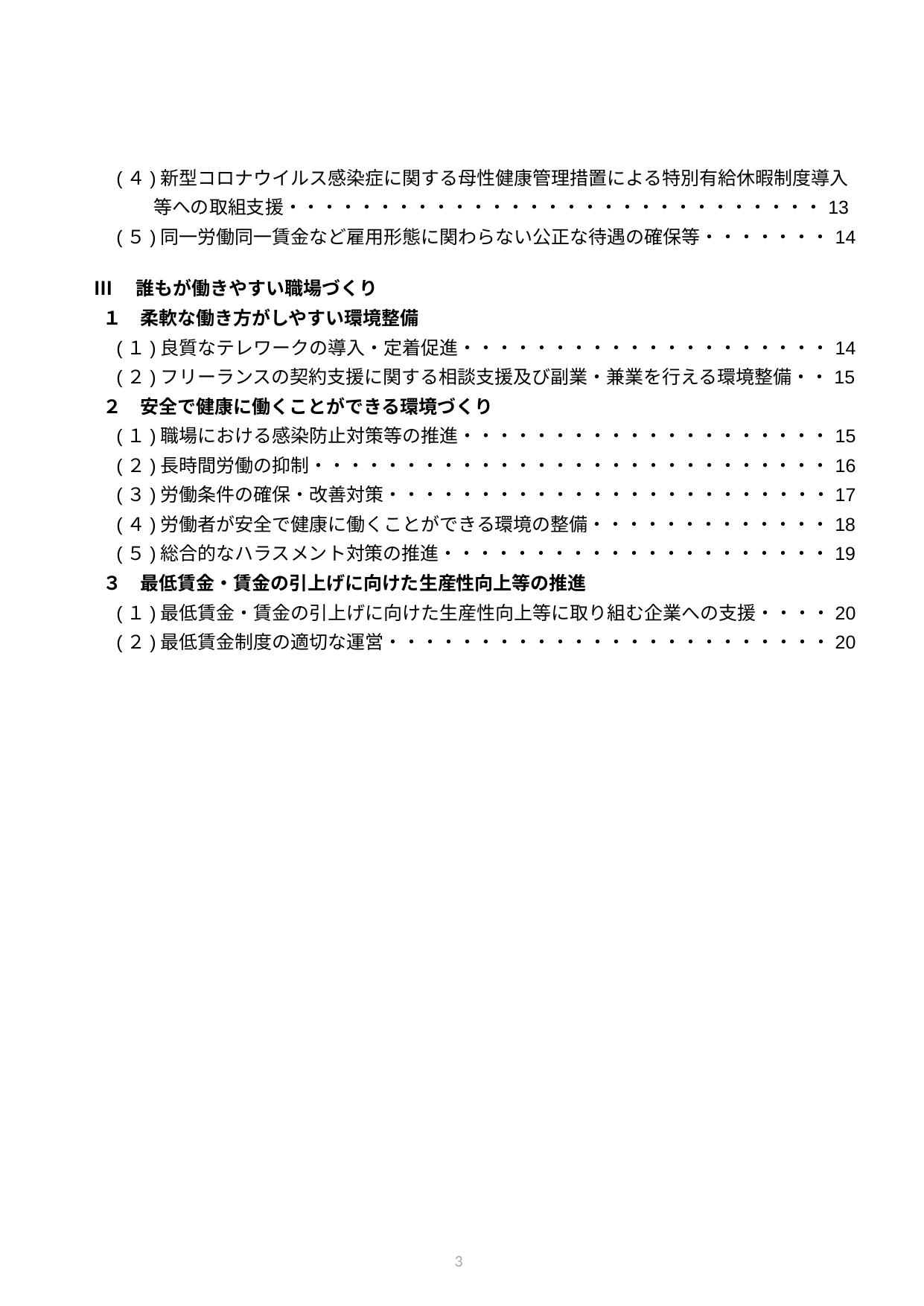

(４)新型コロナウイルス感染症に関する母性健康管理措置による特別有給休暇制度導入
　　等への取組支援・・・・・・・・・・・・・・・・・・・・・・・・・・・・・13
(５)同一労働同一賃金など雇用形態に関わらない公正な待遇の確保等・・・・・・・14

Ⅲ　誰もが働きやすい職場づくり
１　柔軟な働き方がしやすい環境整備
(１)良質なテレワークの導入・定着促進・・・・・・・・・・・・・・・・・・・・14
(２)フリーランスの契約支援に関する相談支援及び副業・兼業を行える環境整備・・15
２　安全で健康に働くことができる環境づくり
(１)職場における感染防止対策等の推進・・・・・・・・・・・・・・・・・・・・15
(２)長時間労働の抑制・・・・・・・・・・・・・・・・・・・・・・・・・・・・16
(３)労働条件の確保・改善対策・・・・・・・・・・・・・・・・・・・・・・・・17
(４)労働者が安全で健康に働くことができる環境の整備・・・・・・・・・・・・・18
(５)総合的なハラスメント対策の推進・・・・・・・・・・・・・・・・・・・・・19
３　最低賃金・賃金の引上げに向けた生産性向上等の推進
(１)最低賃金・賃金の引上げに向けた生産性向上等に取り組む企業への支援・・・・20
(２)最低賃金制度の適切な運営・・・・・・・・・・・・・・・・・・・・・・・・20

3